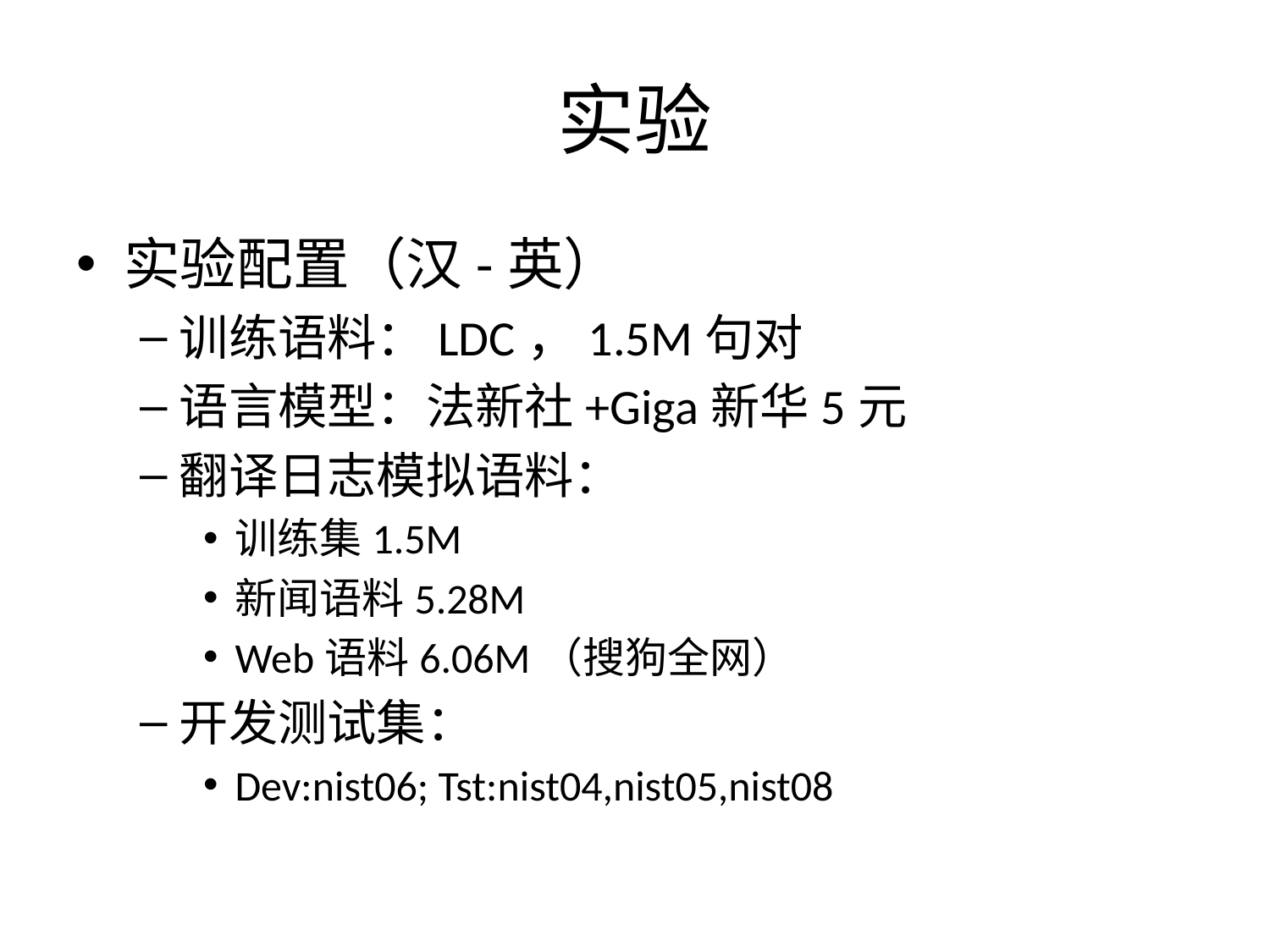

# 实验
实验配置（汉-英）
训练语料：LDC，1.5M句对
语言模型：法新社+Giga新华5元
翻译日志模拟语料：
训练集1.5M
新闻语料5.28M
Web语料6.06M（搜狗全网）
开发测试集：
Dev:nist06; Tst:nist04,nist05,nist08